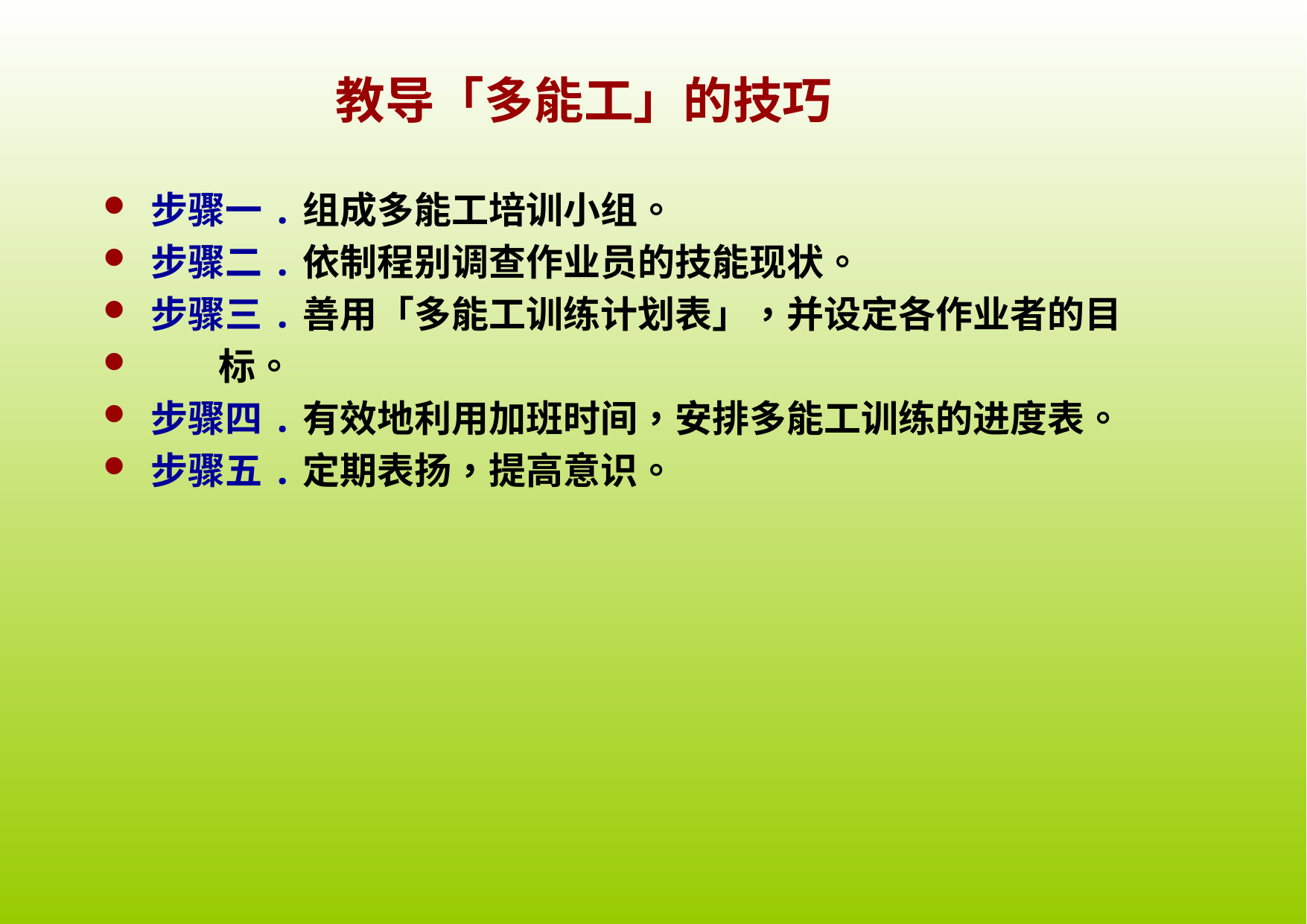

# 教导「多能工」的技巧
步骤一.组成多能工培训小组。
步骤二.依制程别调查作业员的技能现状。
步骤三.善用「多能工训练计划表」，并设定各作业者的目
       标。
步骤四.有效地利用加班时间，安排多能工训练的进度表。
步骤五.定期表扬，提高意识。
13